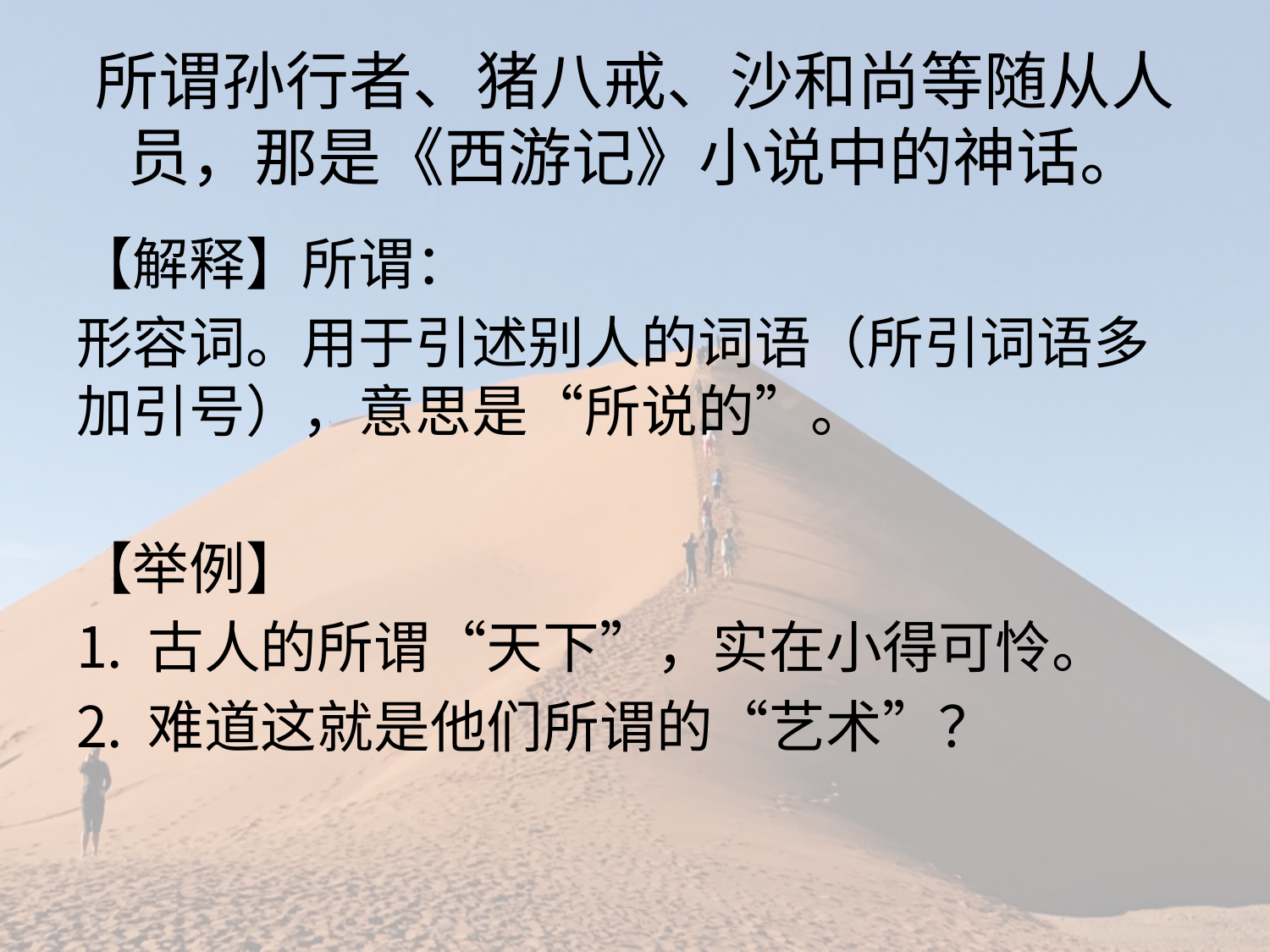

# 所谓孙行者、猪八戒、沙和尚等随从人员，那是《西游记》小说中的神话。
【解释】所谓：
形容词。用于引述别人的词语（所引词语多加引号），意思是“所说的”。

【举例】
古人的所谓“天下”，实在小得可怜。
难道这就是他们所谓的“艺术”？